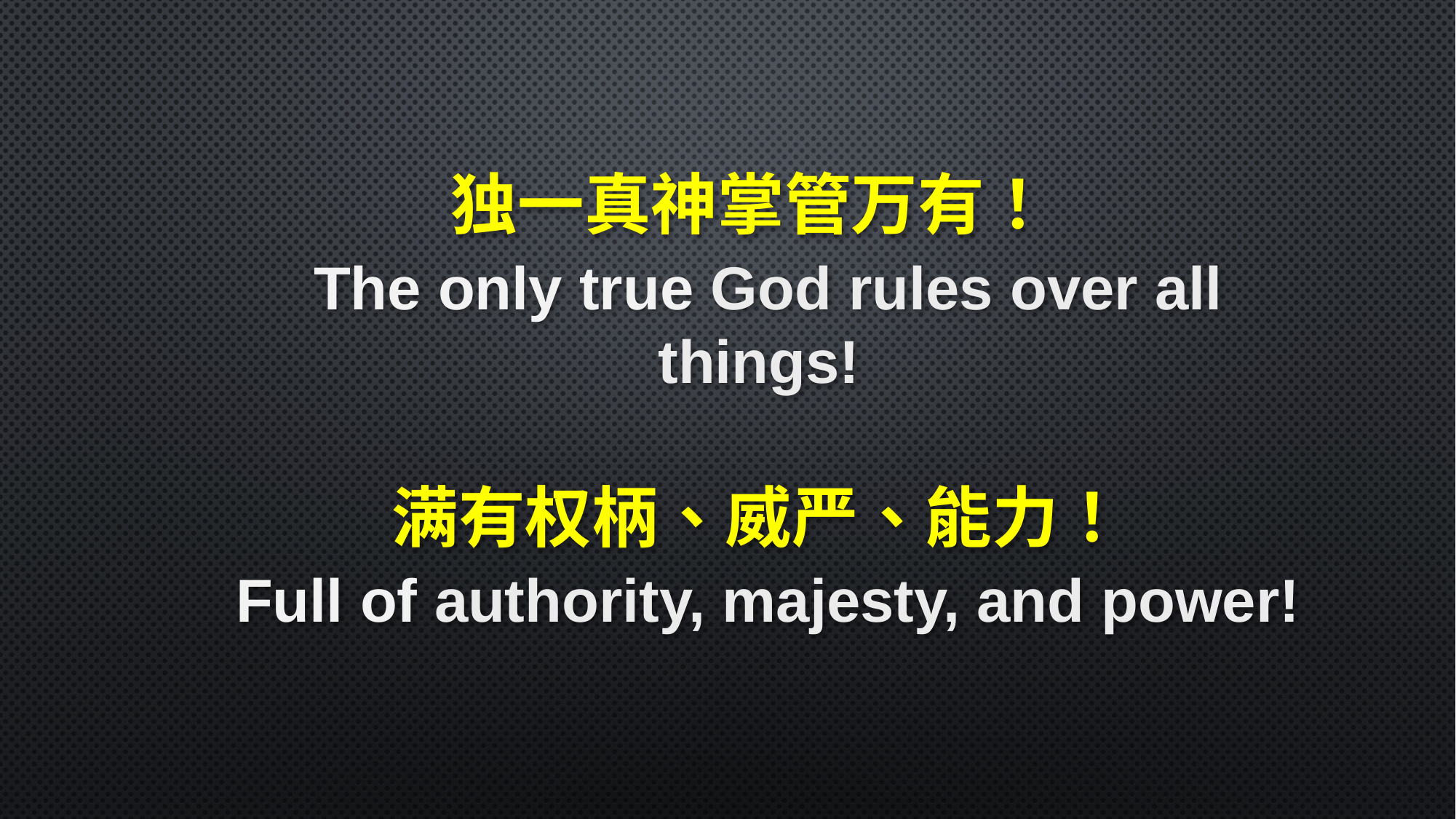

独一真神掌管万有！
 The only true God rules over all things!

满有权柄、威严、能力！
 Full of authority, majesty, and power!